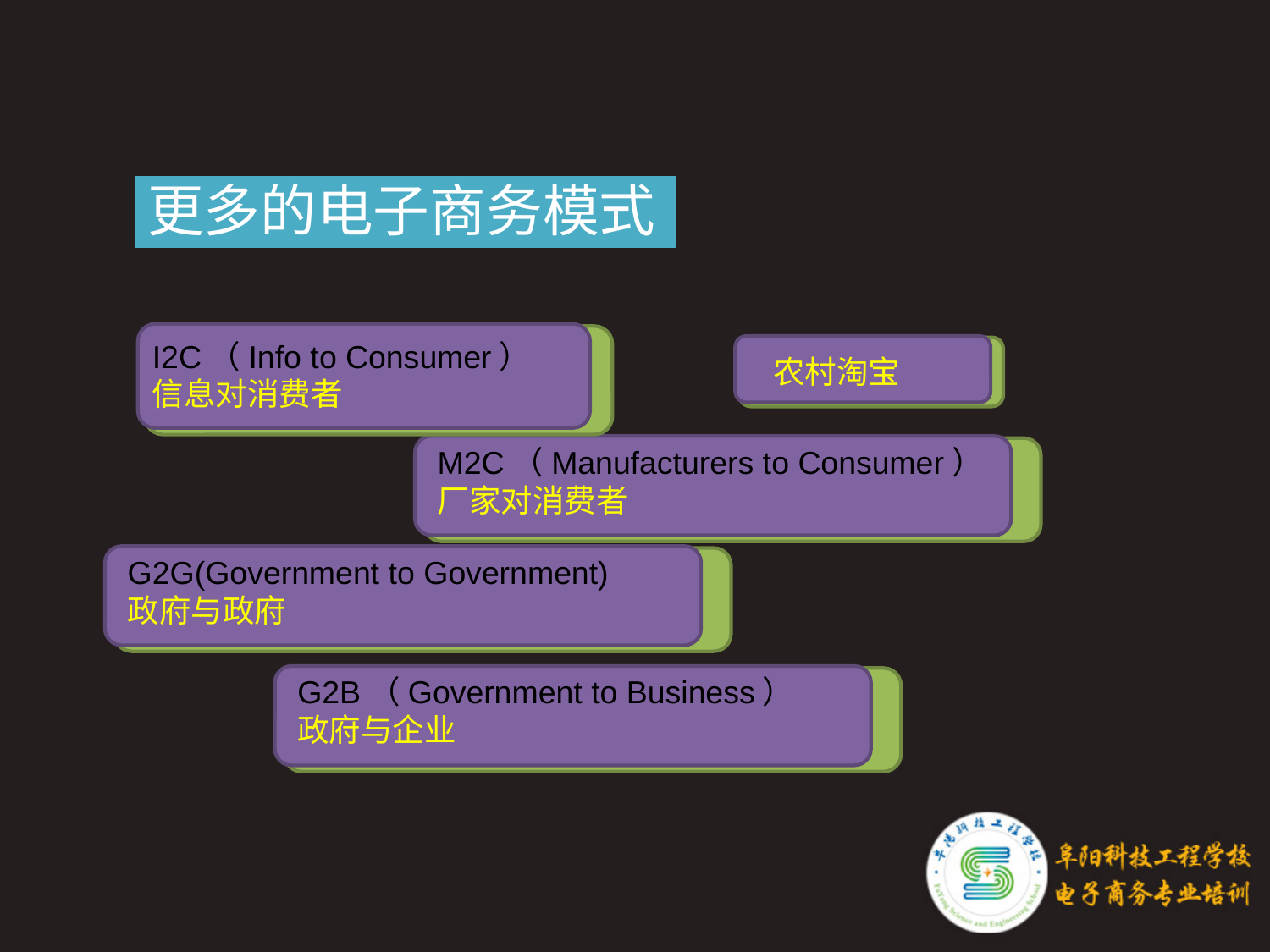

#
更多的电子商务模式

I2C（Info to Consumer）
信息对消费者

农村淘宝
M2C（Manufacturers to Consumer）
厂家对消费者

G2G(Government to Government)
政府与政府

G2B（Government to Business）
政府与企业